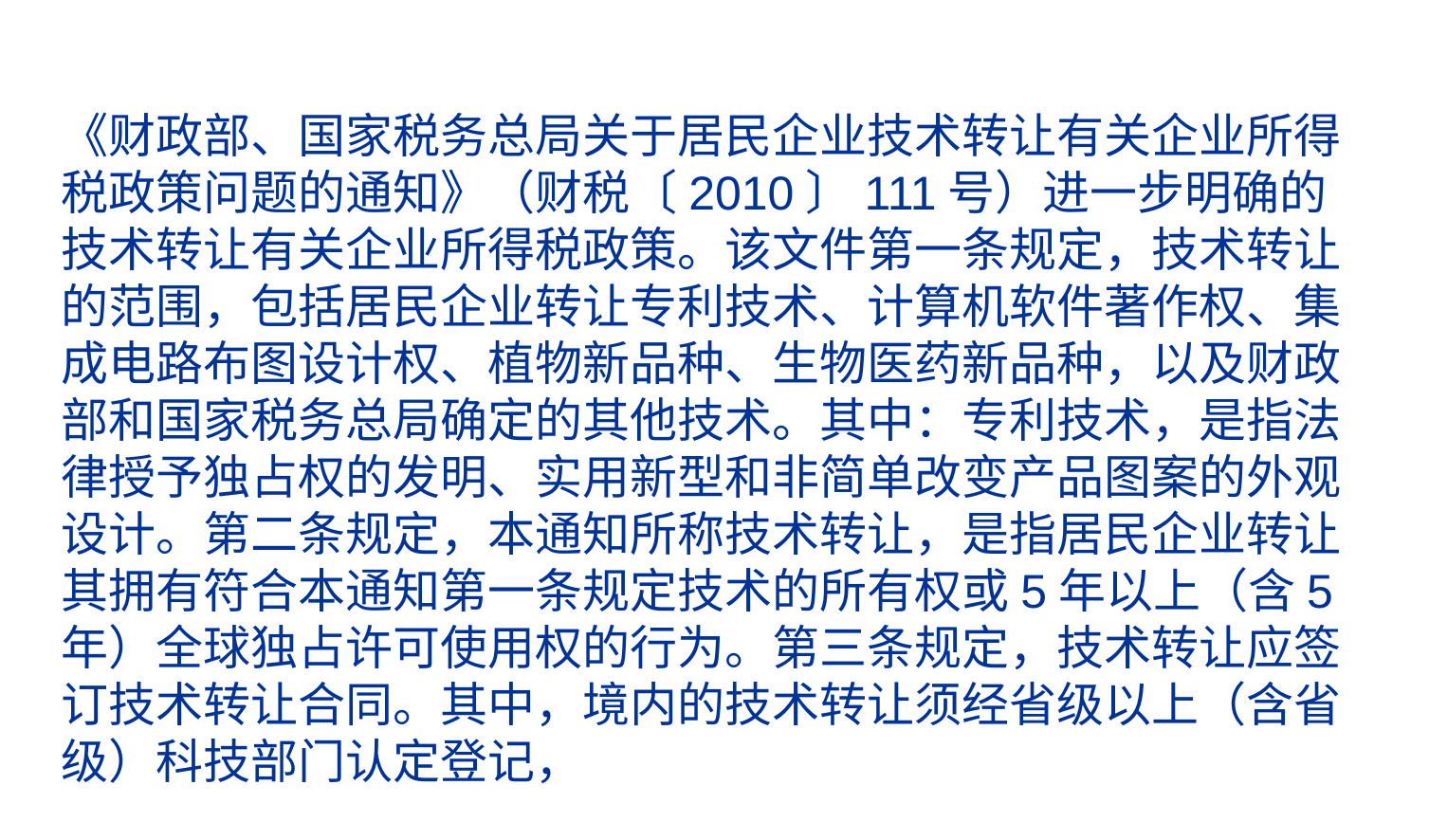

# 《财政部、国家税务总局关于居民企业技术转让有关企业所得税政策问题的通知》（财税〔2010〕111号）进一步明确的技术转让有关企业所得税政策。该文件第一条规定，技术转让的范围，包括居民企业转让专利技术、计算机软件著作权、集成电路布图设计权、植物新品种、生物医药新品种，以及财政部和国家税务总局确定的其他技术。其中：专利技术，是指法律授予独占权的发明、实用新型和非简单改变产品图案的外观设计。第二条规定，本通知所称技术转让，是指居民企业转让其拥有符合本通知第一条规定技术的所有权或5年以上（含5年）全球独占许可使用权的行为。第三条规定，技术转让应签订技术转让合同。其中，境内的技术转让须经省级以上（含省级）科技部门认定登记，